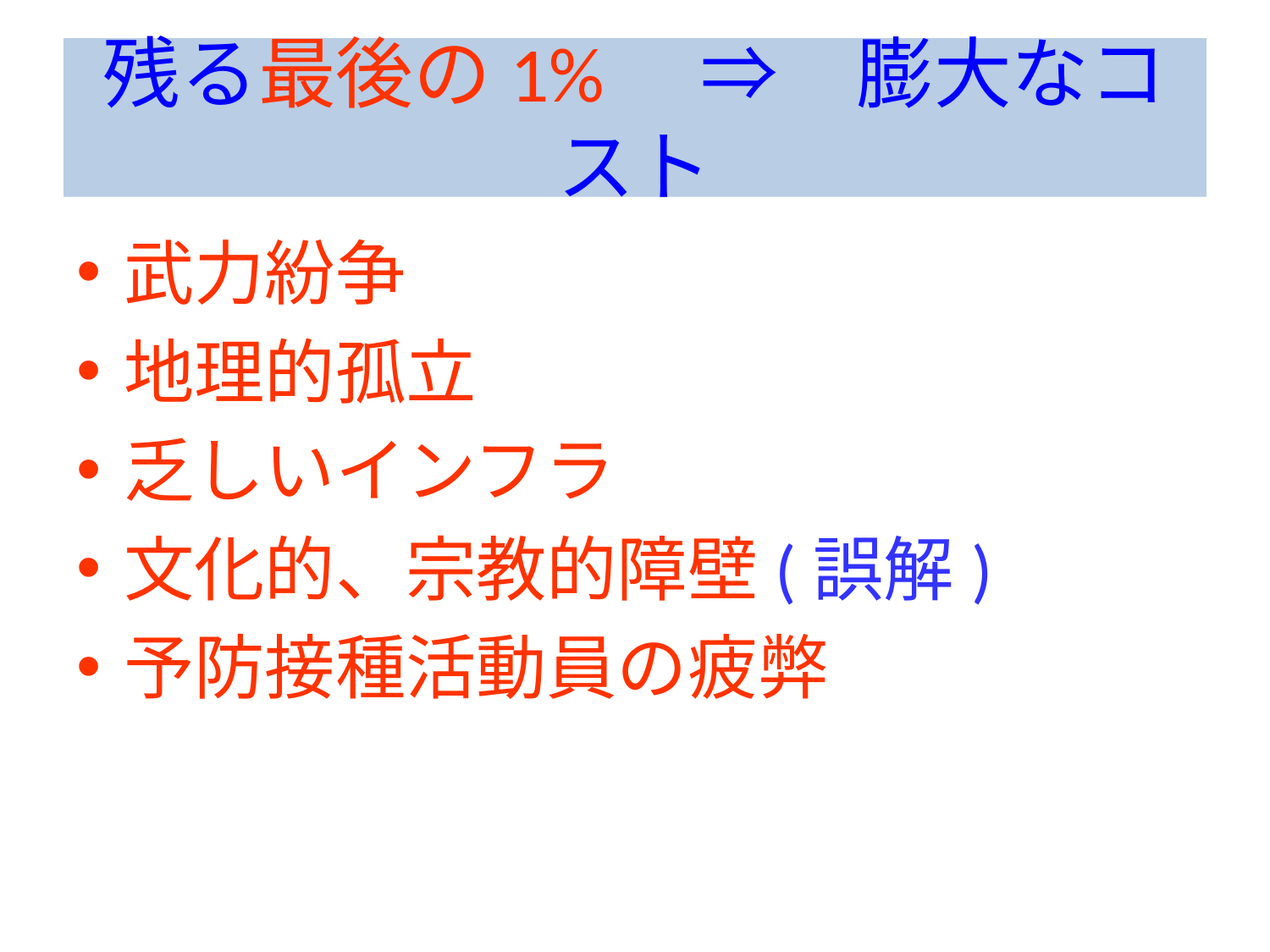

# 残る最後の1%　⇒　膨大なコスト
武力紛争
地理的孤立
乏しいインフラ
文化的、宗教的障壁(誤解)
予防接種活動員の疲弊